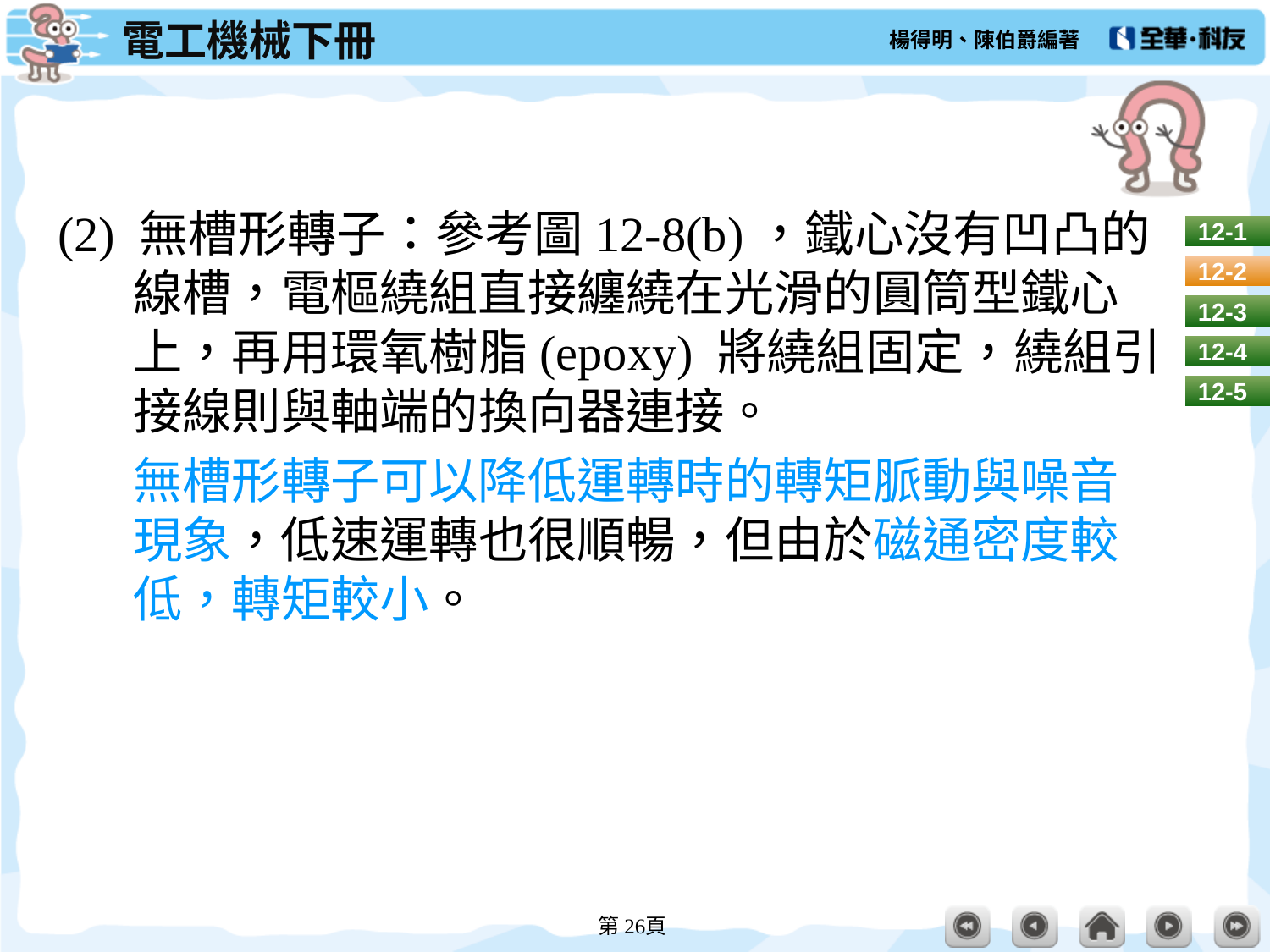

#
(2) 無槽形轉子：參考圖12-8(b)，鐵心沒有凹凸的線槽，電樞繞組直接纏繞在光滑的圓筒型鐵心上，再用環氧樹脂(epoxy) 將繞組固定，繞組引接線則與軸端的換向器連接。
	無槽形轉子可以降低運轉時的轉矩脈動與噪音現象，低速運轉也很順暢，但由於磁通密度較低，轉矩較小。